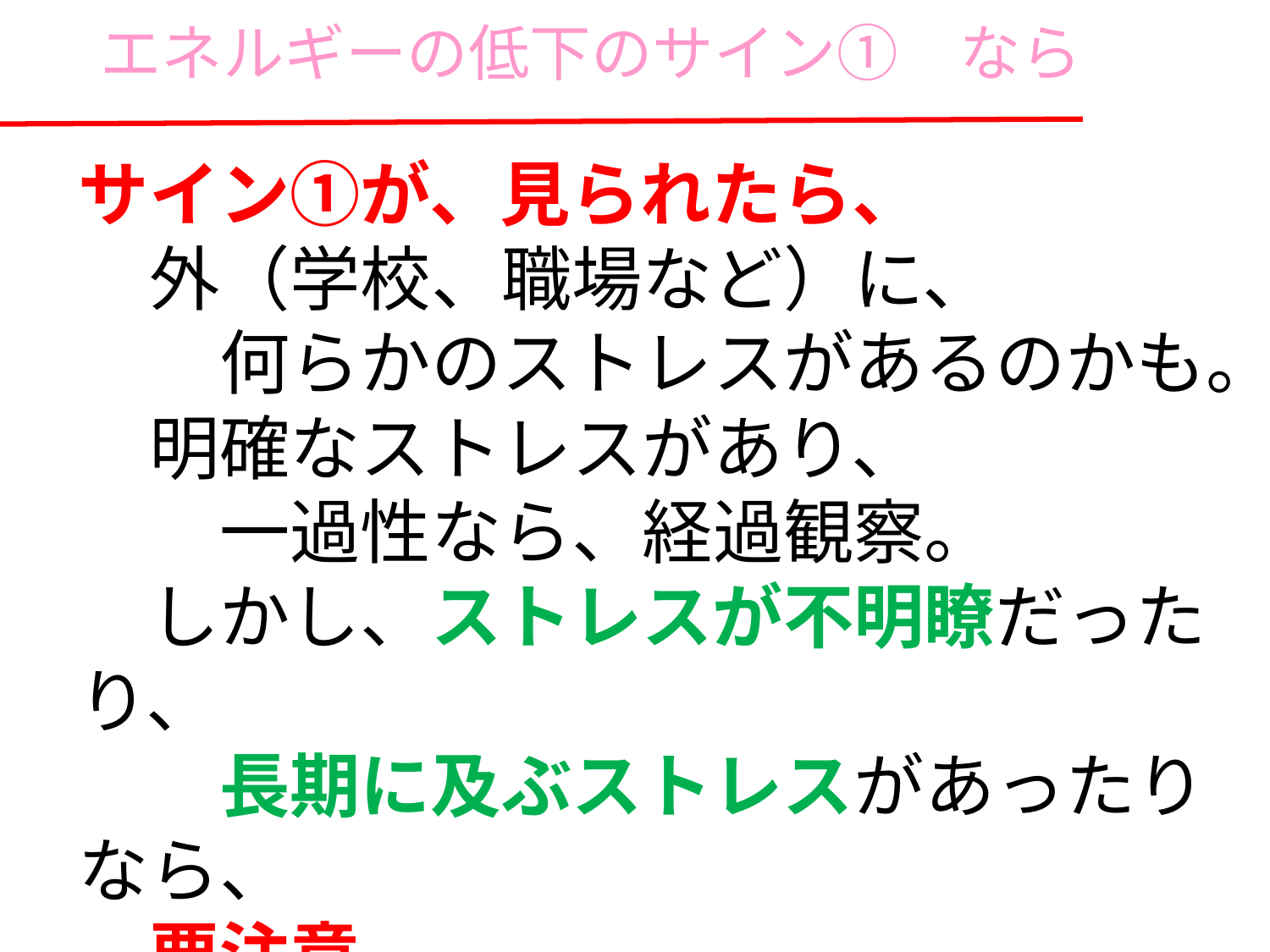

# エネルギーの低下のサイン①　なら
サイン①が、見られたら、
　外（学校、職場など）に、
　　何らかのストレスがあるのかも。
　明確なストレスがあり、
　　一過性なら、経過観察。
　しかし、ストレスが不明瞭だったり、
　　長期に及ぶストレスがあったりなら、
　要注意。
まずは、一休憩です。